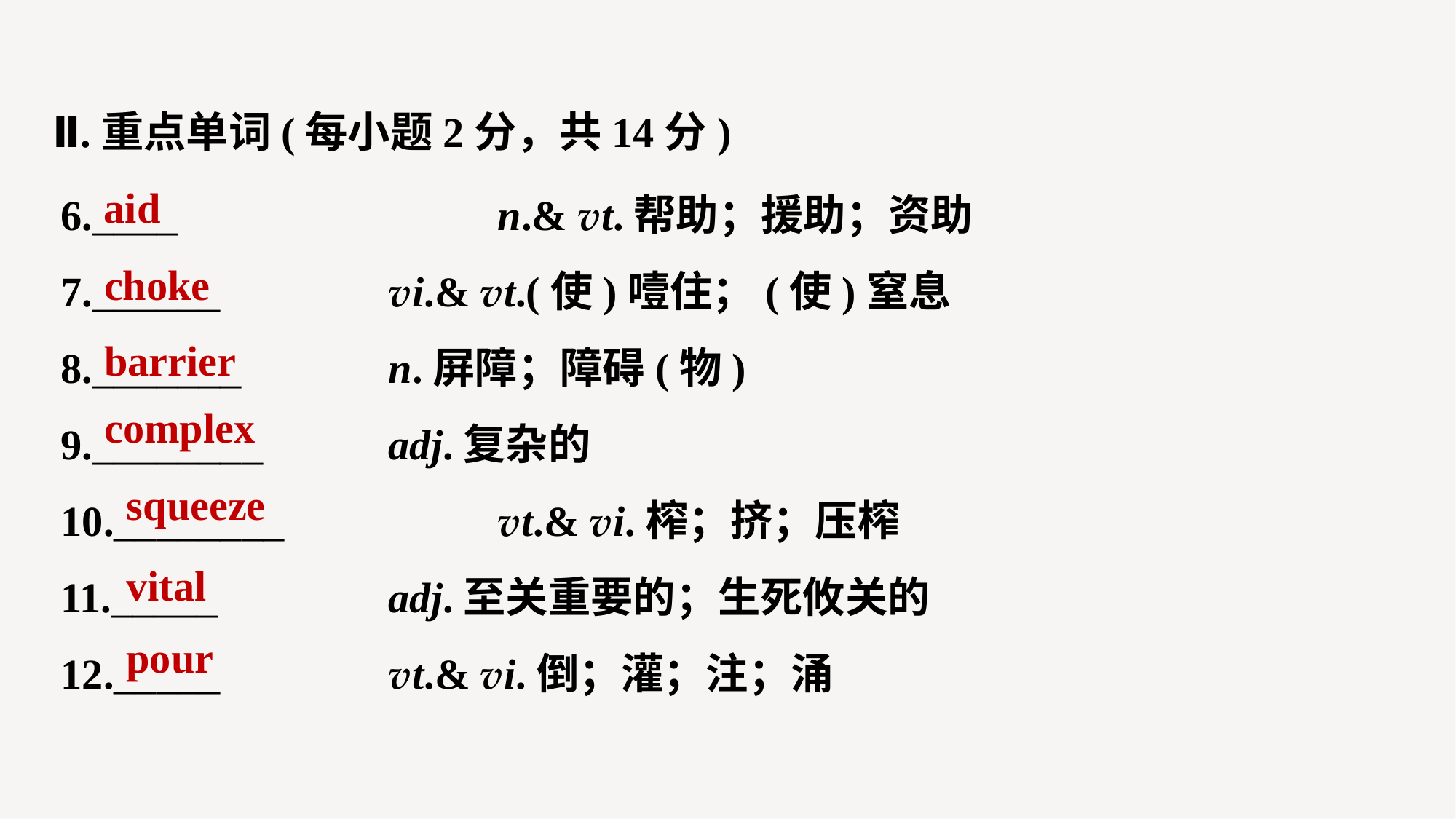

Ⅱ.重点单词(每小题2分，共14分)
6.____ 			n.& vt.帮助；援助；资助
7.______ 		vi.& vt.(使)噎住；(使)窒息
8._______ 		n.屏障；障碍(物)
9.________ 		adj.复杂的
10.________ 		vt.& vi.榨；挤；压榨
11._____ 		adj.至关重要的；生死攸关的
12._____ 		vt.& vi.倒；灌；注；涌
aid
choke
barrier
complex
squeeze
vital
pour